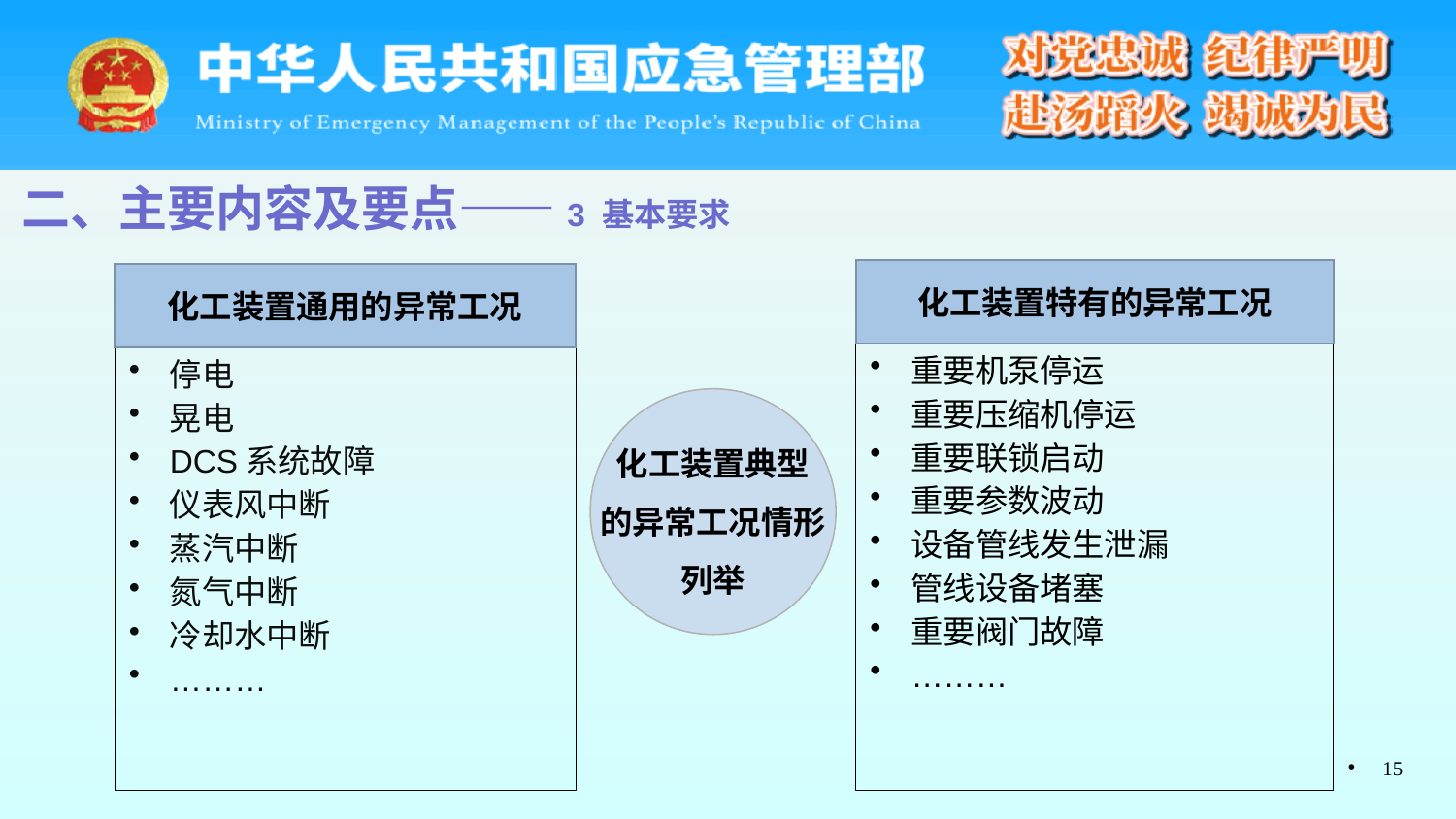

二、主要内容及要点——3 基本要求
化工装置特有的异常工况
化工装置通用的异常工况
重要机泵停运
重要压缩机停运
重要联锁启动
重要参数波动
设备管线发生泄漏
管线设备堵塞
重要阀门故障
………

停电
晃电
DCS系统故障
仪表风中断
蒸汽中断
氮气中断
冷却水中断
………
化工装置典型
的异常工况情形
列举
15